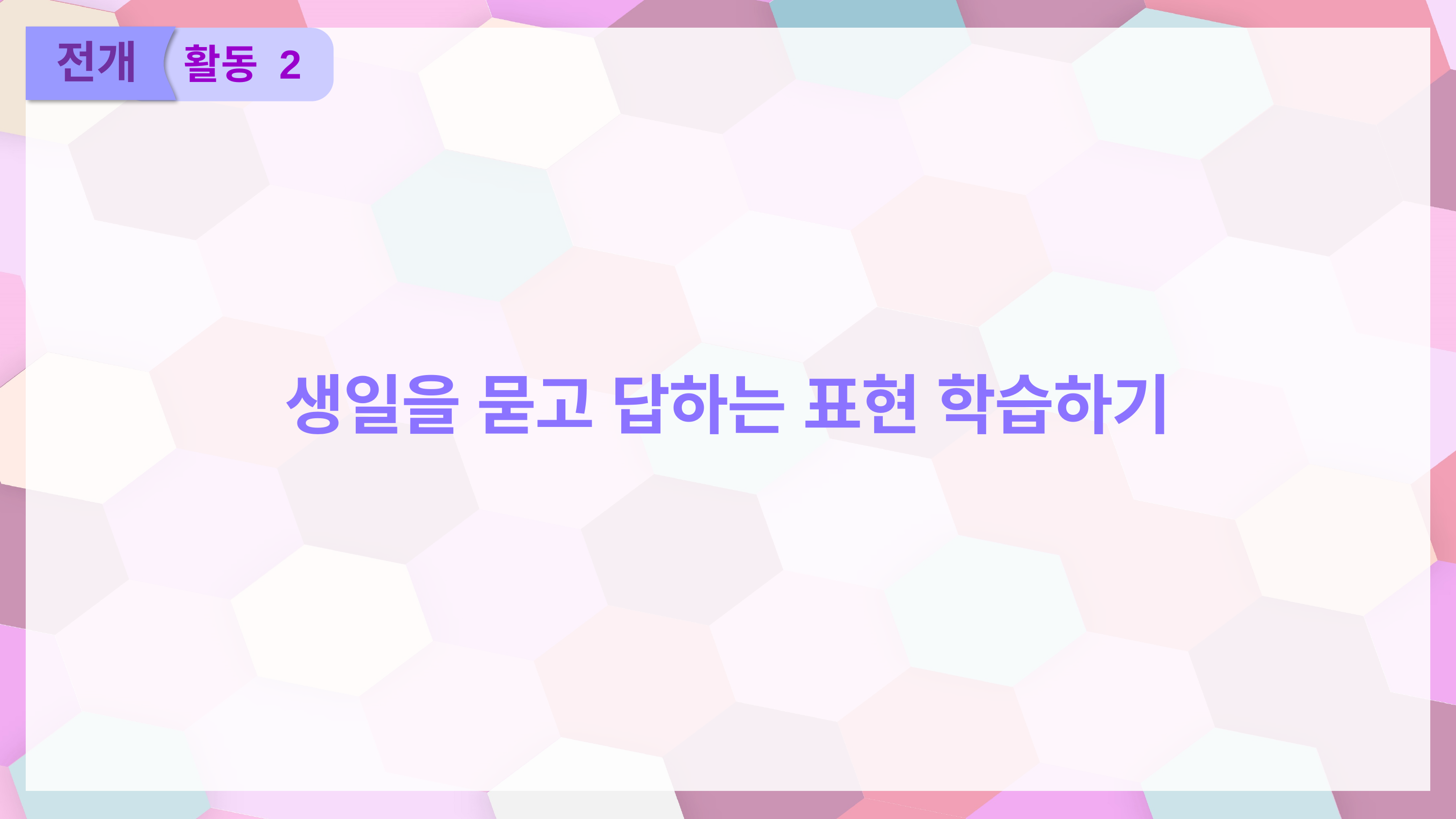

활동 2
전개
생일을 묻고 답하는 표현 학습하기